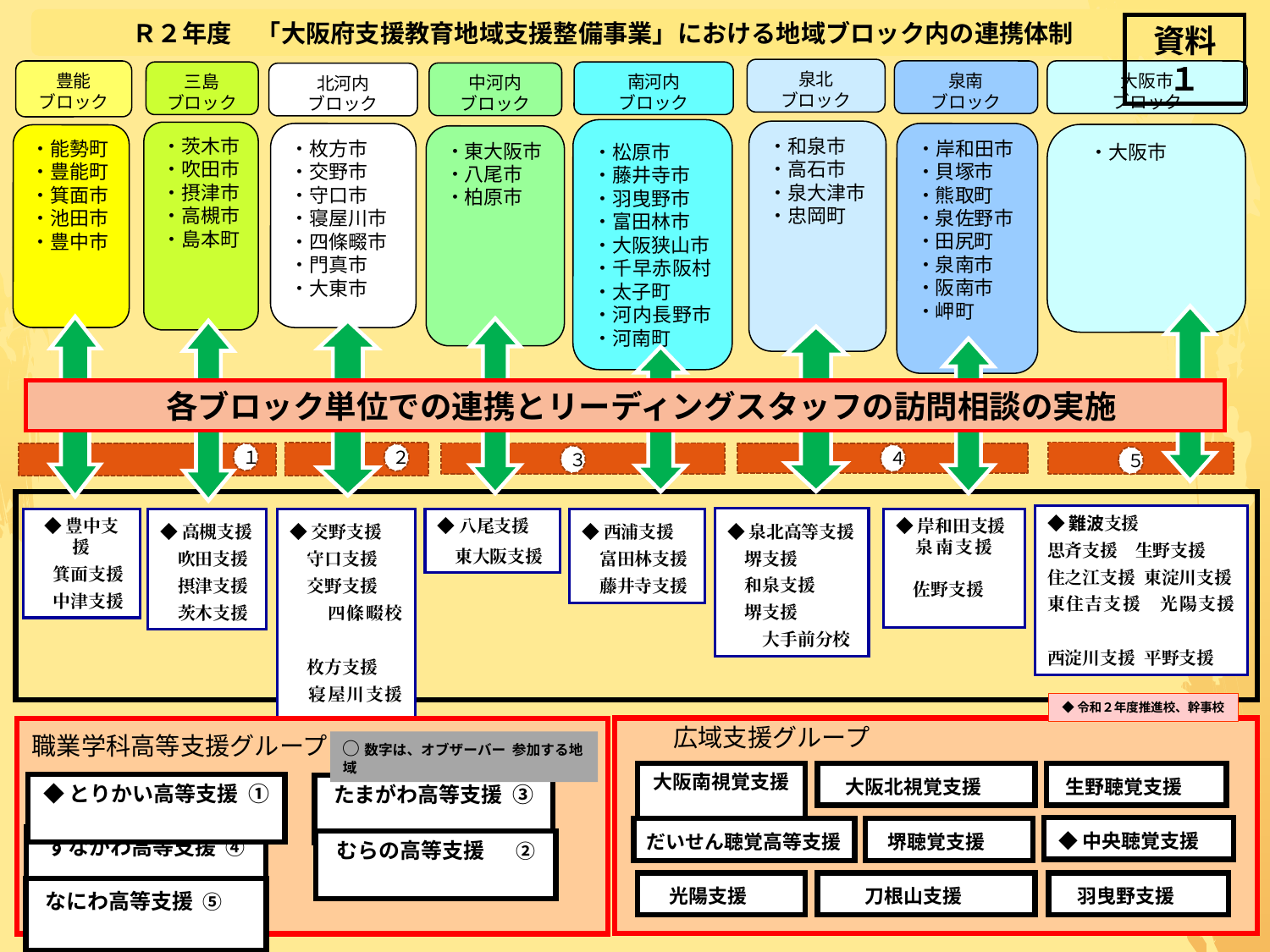

Ｒ２年度　「大阪府支援教育地域支援整備事業」における地域ブロック内の連携体制
資料１
泉北
ブロック
豊能
ブロック
泉南
ブロック
大阪市
ブロック
三島
ブロック
南河内
ブロック
中河内
ブロック
北河内
ブロック
・松原市
・藤井寺市
・羽曳野市
・富田林市
・大阪狭山市
・千早赤阪村
・太子町
・河内長野市
・河南町
・和泉市
・高石市
・泉大津市
・忠岡町
・茨木市
・吹田市
・摂津市
・高槻市
・島本町
・枚方市
・交野市
・守口市
・寝屋川市
・四條畷市
・門真市
・大東市
・岸和田市
・貝塚市
・熊取町
・泉佐野市
・田尻町
・泉南市
・阪南市
・岬町
　・大阪市

・能勢町
・豊能町
・箕面市
・池田市
・豊中市
・東大阪市
・八尾市
・柏原市

　各ブロック単位での連携とリーディングスタッフの訪問相談の実施

１
２
４
３
５

◆難波支援
思斉支援　生野支援
住之江支援  東淀川支援
東住吉支援　光陽支援
西淀川支援  平野支援
◆泉北高等支援
　堺支援
　和泉支援
　堺支援
　　大手前分校
◆高槻支援
　吹田支援
　摂津支援
　茨木支援
◆豊中支援
　箕面支援
　中津支援
◆交野支援
　守口支援
　交野支援
　　四條畷校
　枚方支援
　寝屋川支援
◆八尾支援
　東大阪支援
◆西浦支援
　富田林支援
　藤井寺支援
◆岸和田支援
　泉南支援
　佐野支援

◆令和２年度推進校、幹事校
広域支援グループ

職業学科高等支援グループ
○数字は、オブザーバー  参加する地域
◆とりかい高等支援  ①
たまがわ高等支援  ③
すながわ高等支援  ④
むらの高等支援 　 ②

大阪北視覚支援
生野聴覚支援
大阪南視覚支援
◆中央聴覚支援
だいせん聴覚高等支援
堺聴覚支援
刀根山支援
羽曳野支援
光陽支援
なにわ高等支援  ⑤